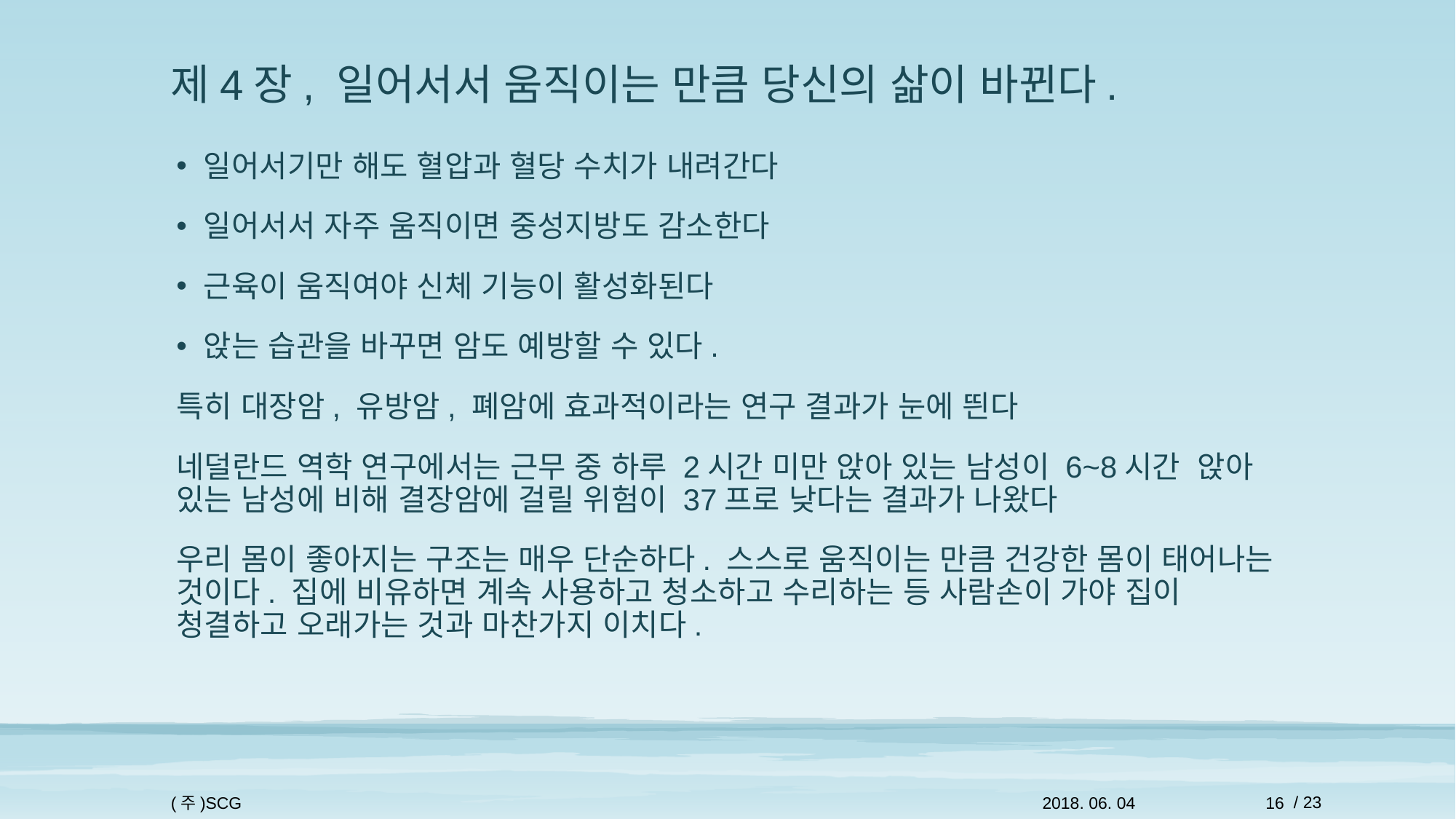

# 제4장, 일어서서 움직이는 만큼 당신의 삶이 바뀐다.
일어서기만 해도 혈압과 혈당 수치가 내려간다
일어서서 자주 움직이면 중성지방도 감소한다
근육이 움직여야 신체 기능이 활성화된다
앉는 습관을 바꾸면 암도 예방할 수 있다.
특히 대장암, 유방암, 폐암에 효과적이라는 연구 결과가 눈에 띈다
네덜란드 역학 연구에서는 근무 중 하루 2시간 미만 앉아 있는 남성이 6~8시간  앉아 있는 남성에 비해 결장암에 걸릴 위험이 37프로 낮다는 결과가 나왔다
우리 몸이 좋아지는 구조는 매우 단순하다. 스스로 움직이는 만큼 건강한 몸이 태어나는 것이다. 집에 비유하면 계속 사용하고 청소하고 수리하는 등 사람손이 가야 집이  청결하고 오래가는 것과 마찬가지 이치다.
(주)SCG
2018. 06. 04
16